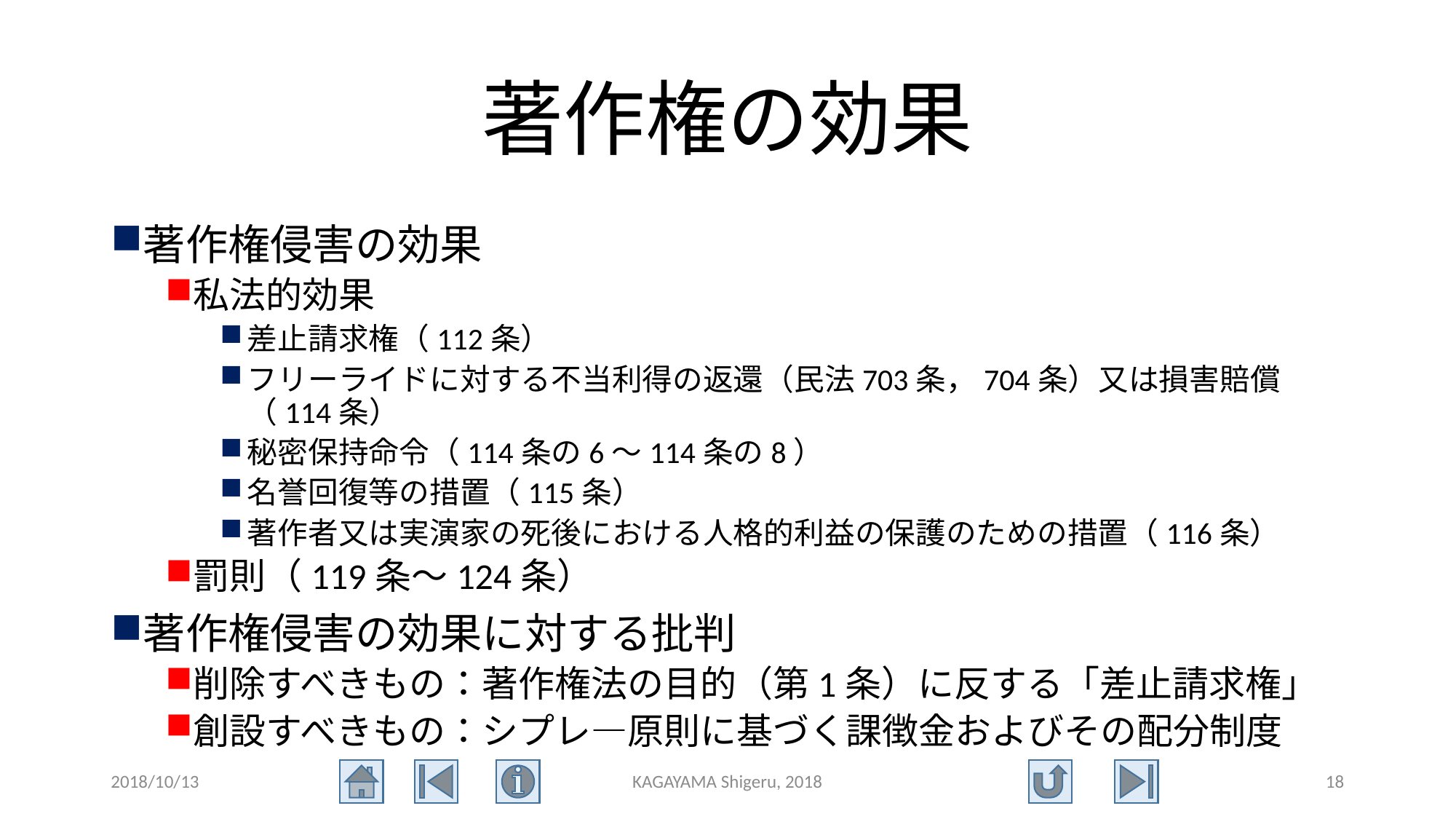

# 著作権の効果
著作権侵害の効果
私法的効果
差止請求権（112条）
フリーライドに対する不当利得の返還（民法703条，704条）又は損害賠償（114条）
秘密保持命令（114条の6～114条の8）
名誉回復等の措置（115条）
著作者又は実演家の死後における人格的利益の保護のための措置（116条）
罰則（119条～124条）
著作権侵害の効果に対する批判
削除すべきもの：著作権法の目的（第1条）に反する「差止請求権」
創設すべきもの：シプレ―原則に基づく課徴金およびその配分制度
2018/10/13
KAGAYAMA Shigeru, 2018
18